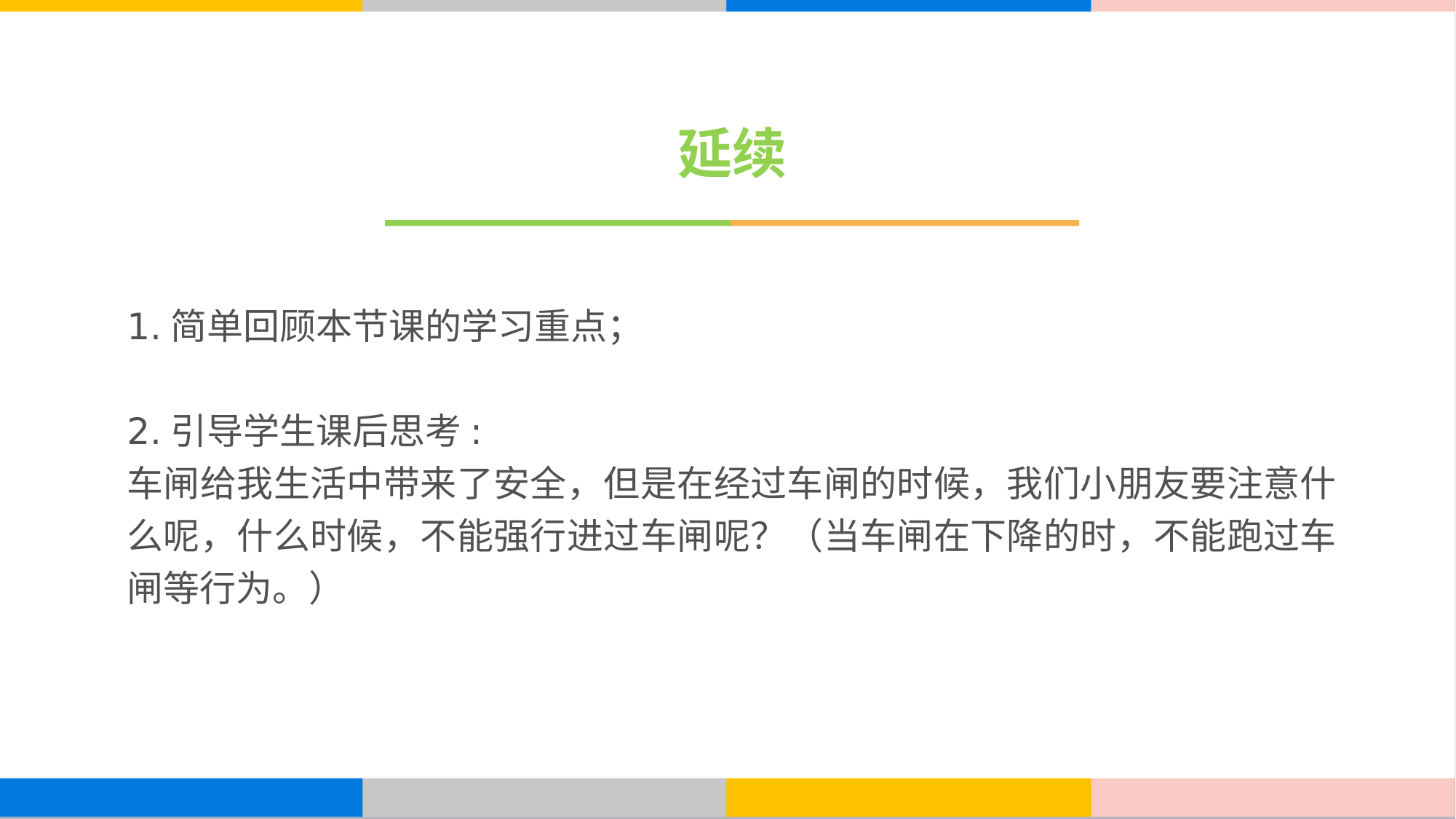

# 延续

1.简单回顾本节课的学习重点；

2.引导学生课后思考:
车闸给我生活中带来了安全，但是在经过车闸的时候，我们小朋友要注意什么呢，什么时候，不能强行进过车闸呢？（当车闸在下降的时，不能跑过车闸等行为。）